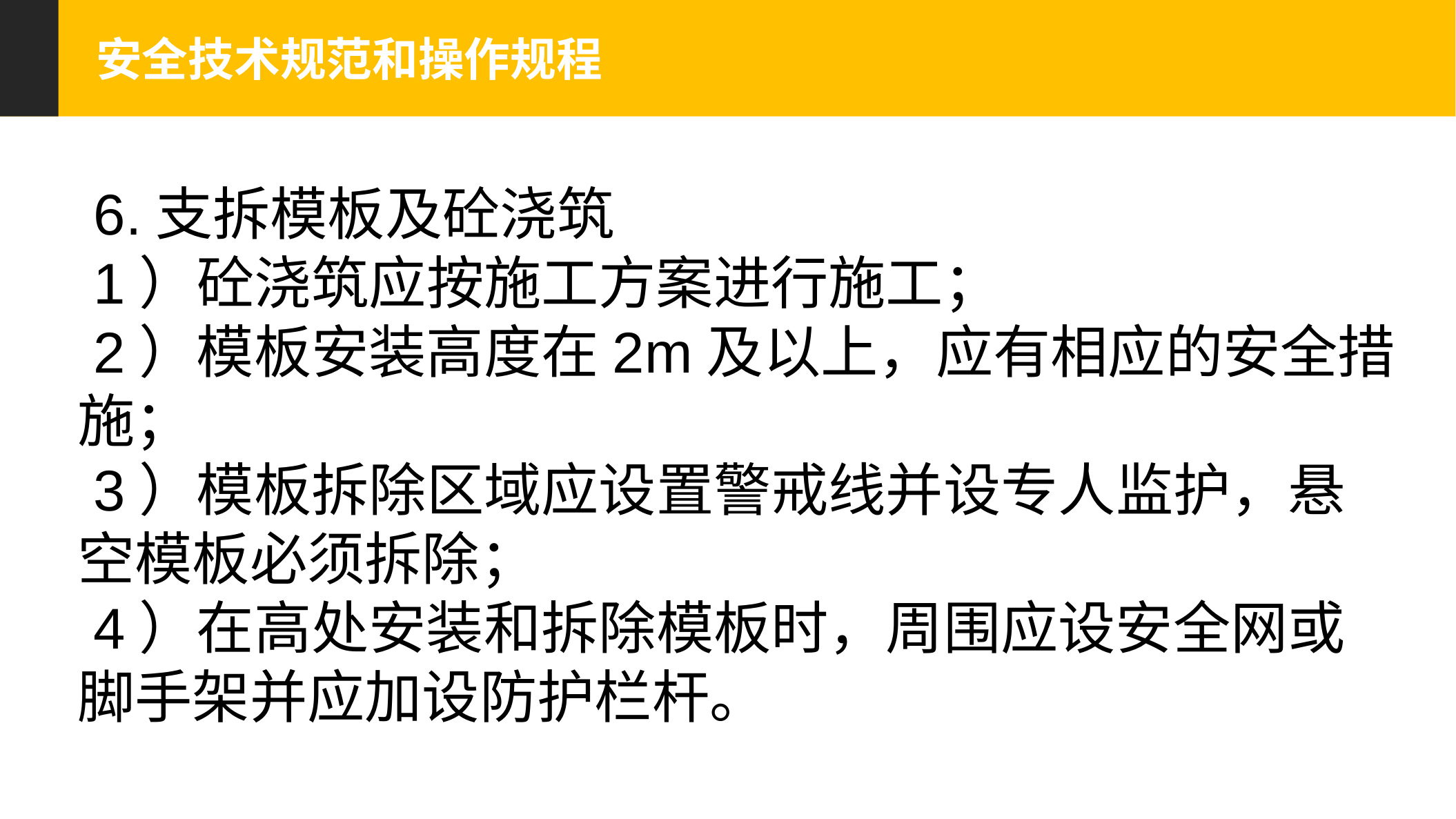

安全技术规范和操作规程
 6.支拆模板及砼浇筑
 1）砼浇筑应按施工方案进行施工；
 2）模板安装高度在2m及以上，应有相应的安全措施；
 3）模板拆除区域应设置警戒线并设专人监护，悬空模板必须拆除；
 4）在高处安装和拆除模板时，周围应设安全网或脚手架并应加设防护栏杆。